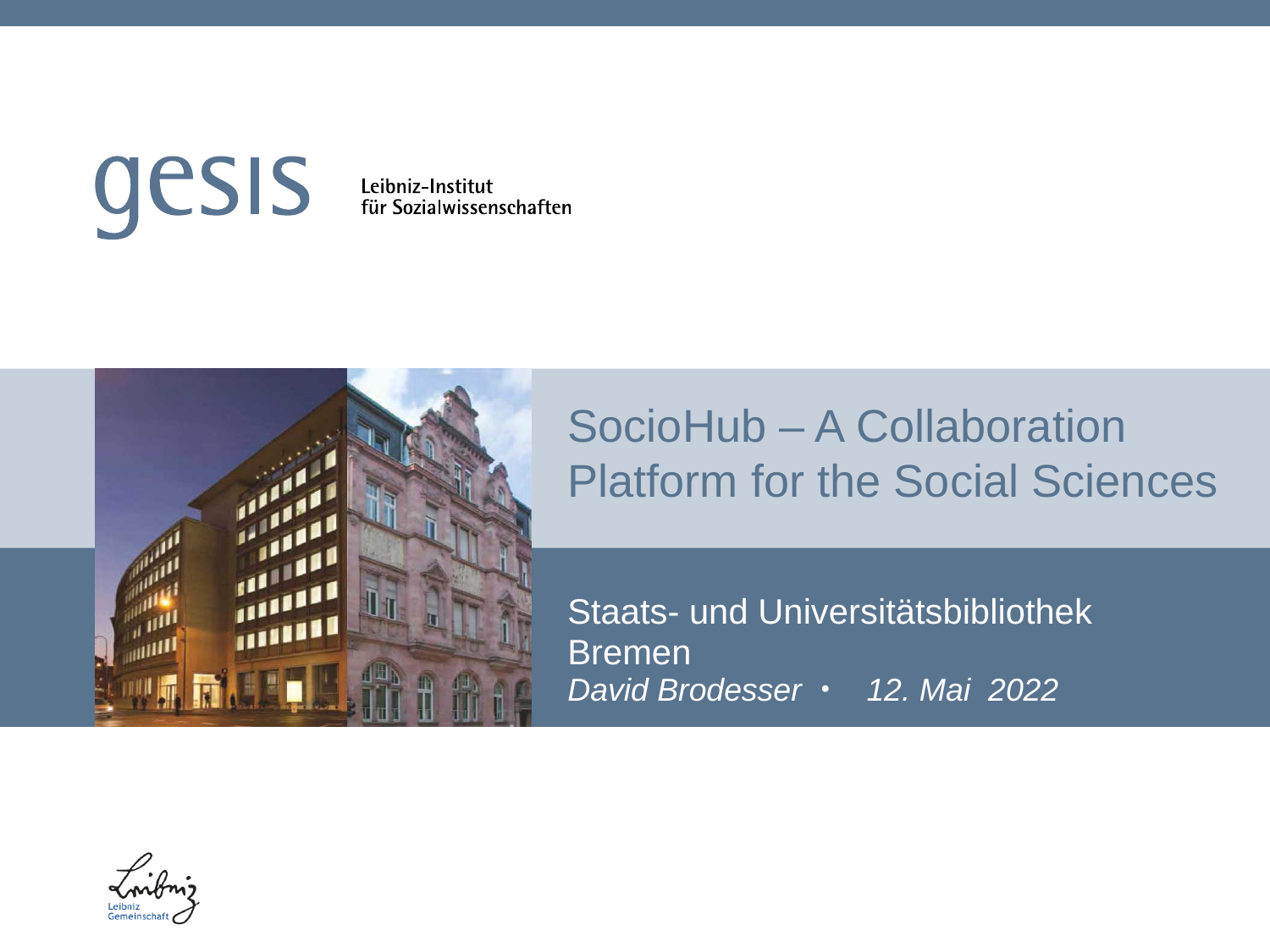

# SocioHub – A Collaboration Platform for the Social Sciences

Staats- und Universitätsbibliothek Bremen
David Brodesser・  12. Mai  2022